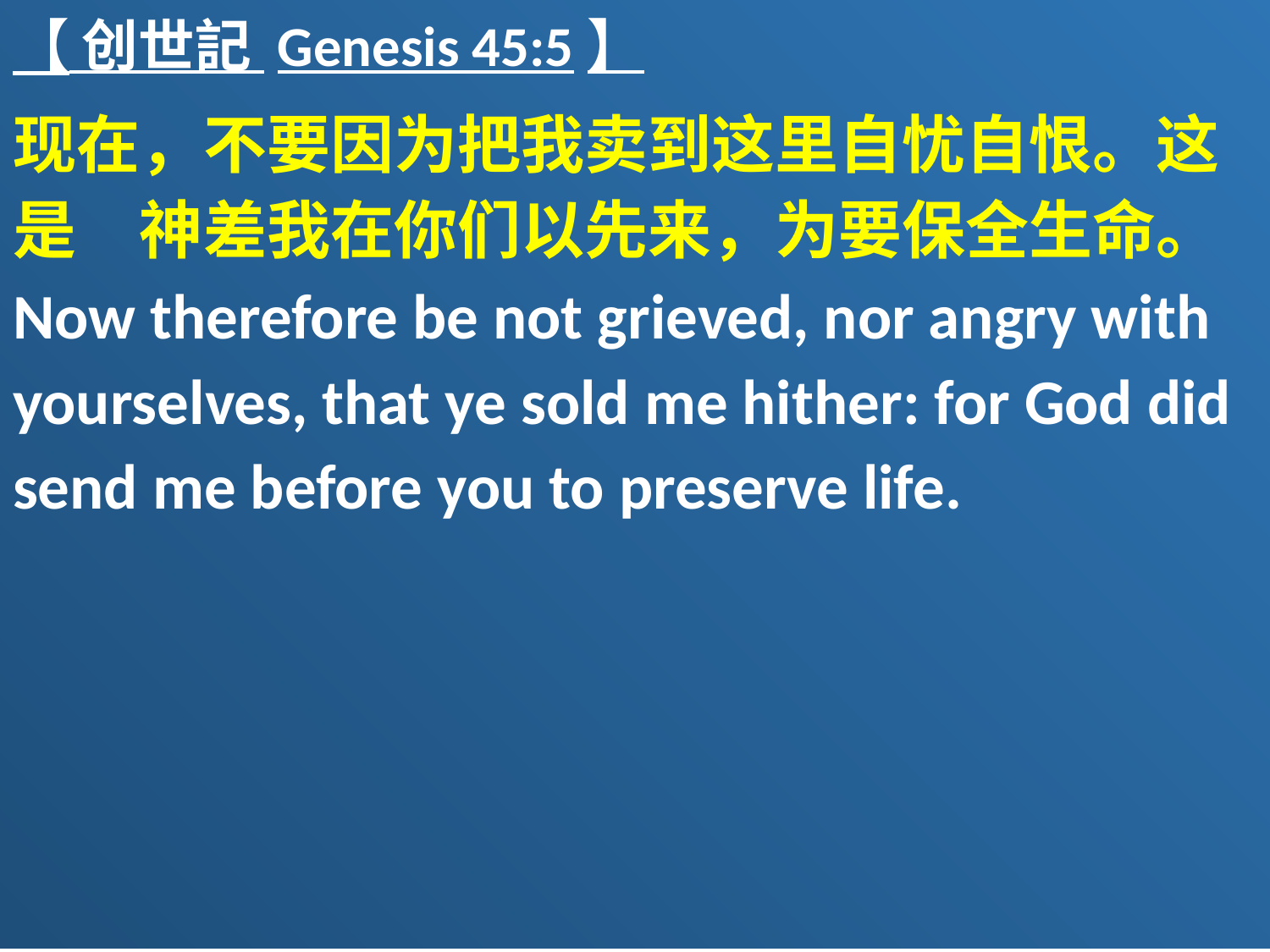

【 创世記 Genesis 45:5】
现在，不要因为把我卖到这里自忧自恨。这是　神差我在你们以先来，为要保全生命。 Now therefore be not grieved, nor angry with yourselves, that ye sold me hither: for God did send me before you to preserve life.